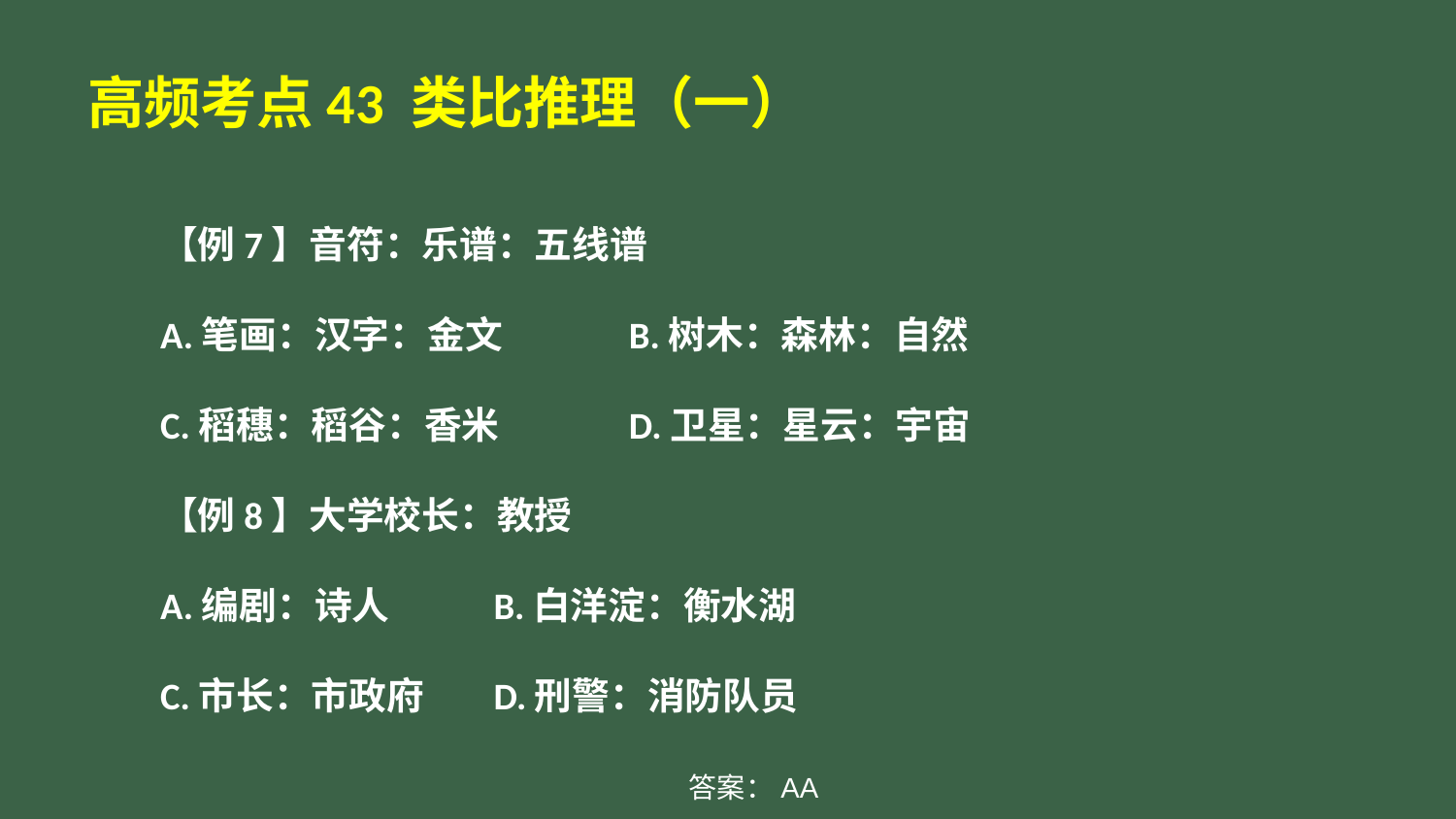

# 高频考点43 类比推理（一）
【例7】音符：乐谱：五线谱
A.笔画：汉字：金文	B.树木：森林：自然
C.稻穗：稻谷：香米	D.卫星：星云：宇宙
【例8】大学校长：教授
A.编剧：诗人	B.白洋淀：衡水湖
C.市长：市政府	D.刑警：消防队员

答案：AA